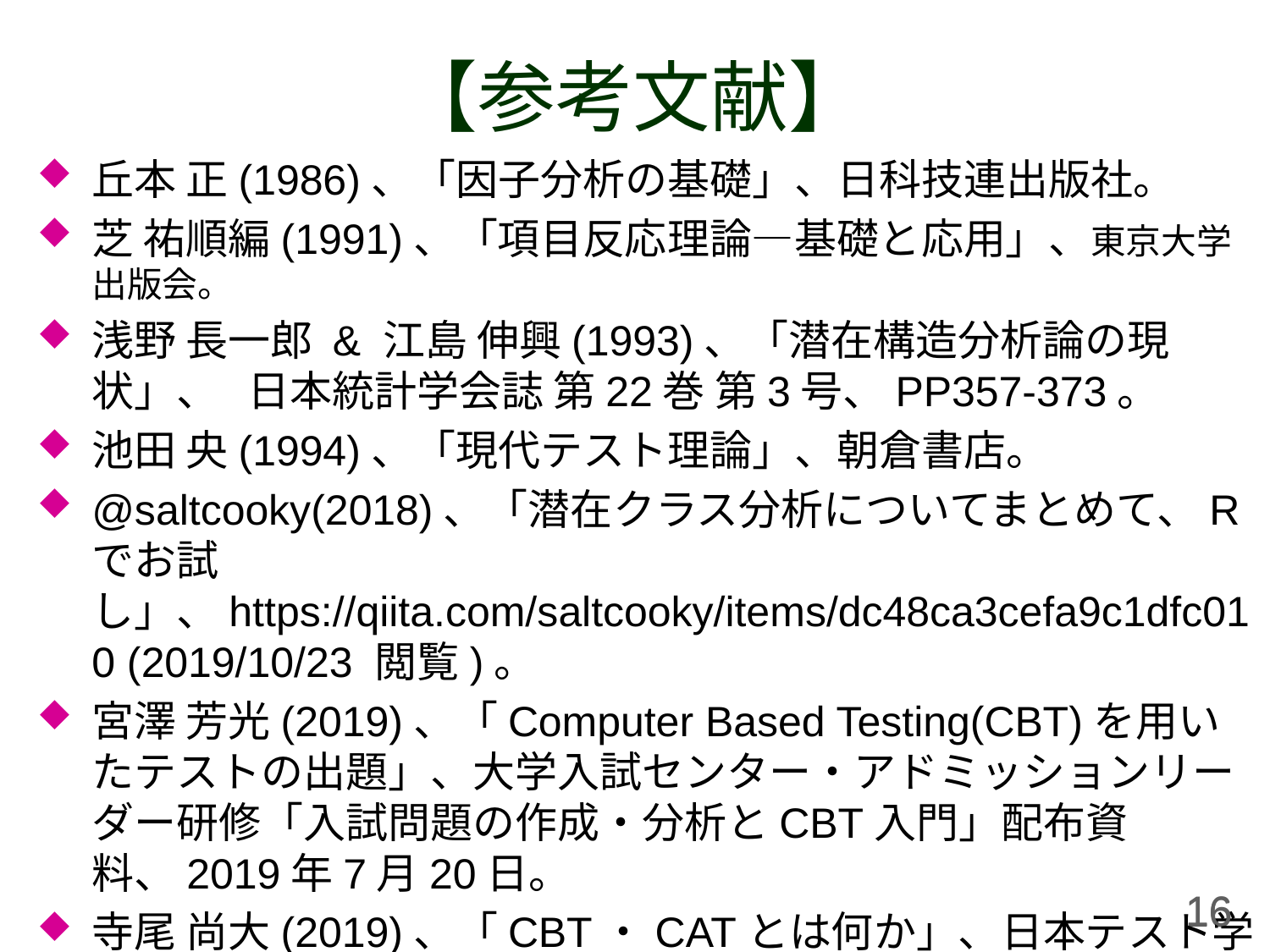

# 【参考文献】
丘本 正(1986)、「因子分析の基礎」、日科技連出版社。
芝 祐順編(1991)、「項目反応理論―基礎と応用」、東京大学出版会。
浅野 長一郎 & 江島 伸興(1993)、「潜在構造分析論の現状」、   日本統計学会誌 第22巻 第3号、PP357-373。
池田 央(1994)、「現代テスト理論」、朝倉書店。
@saltcooky(2018)、「潜在クラス分析についてまとめて、Rでお試  し」、https://qiita.com/saltcooky/items/dc48ca3cefa9c1dfc010 (2019/10/23 閲覧)。
宮澤 芳光(2019)、「Computer Based Testing(CBT)を用いたテストの出題」、大学入試センター・アドミッションリーダー研修「入試問題の作成・分析とCBT入門」配布資料、2019年7月20日。
寺尾 尚大(2019)、「CBT・CATとは何か」、日本テスト学会第17回大会、公開シンポジウム2「多面的総合的評価・CBT・アクティブ・ラーニング」配布資料、2019年8月29日。
16
16